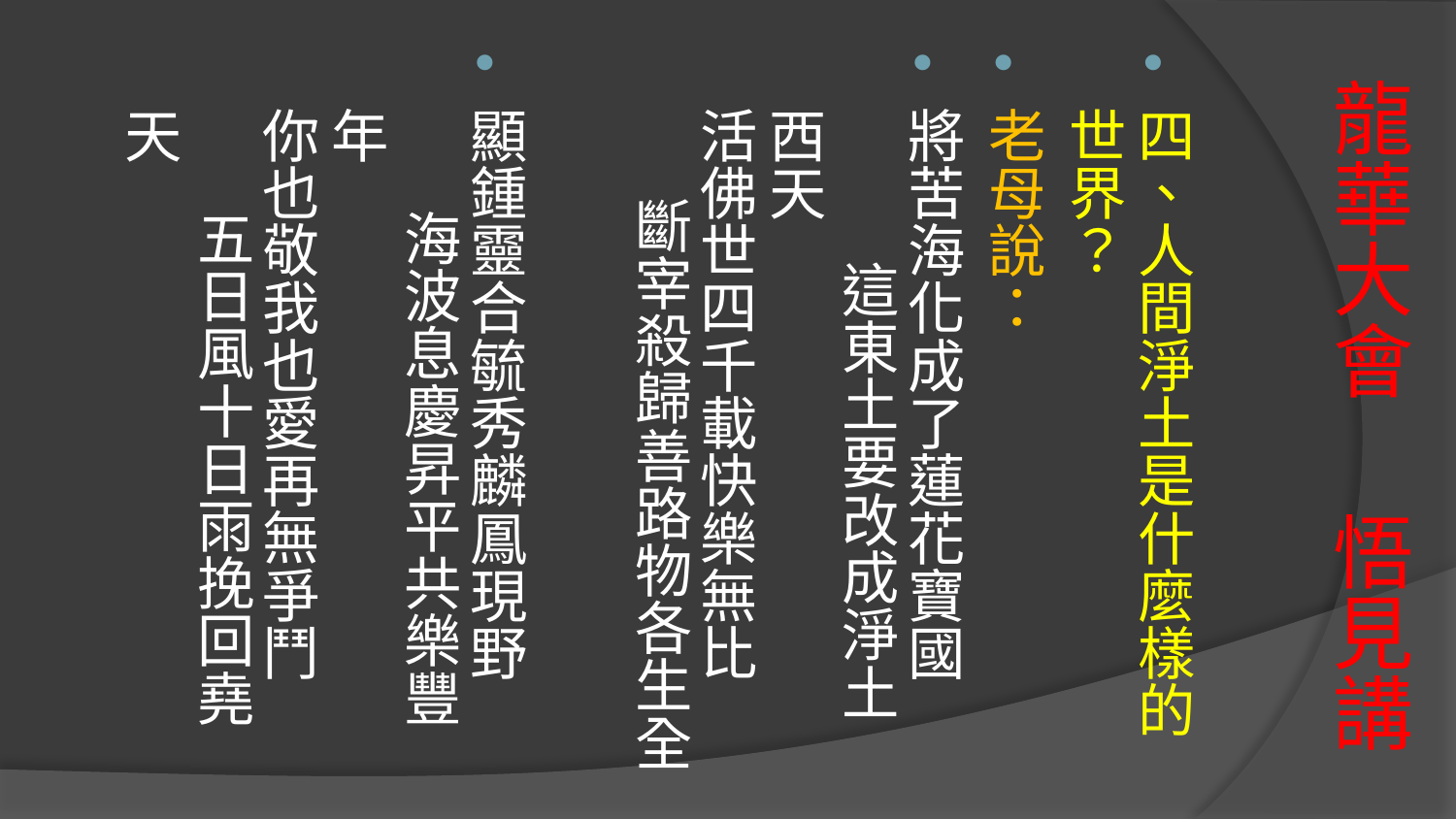

四、人間淨土是什麼樣的世界？
老母說：
將苦海化成了蓮花寶國                    這東土要改成淨土西天
活佛世四千載快樂無比               斷宰殺歸善路物各生全

顯鍾靈合毓秀麟鳳現野                海波息慶昇平共樂豐年
你也敬我也愛再無爭鬥                五日風十日雨挽回堯天

# 龍華大會      悟見講